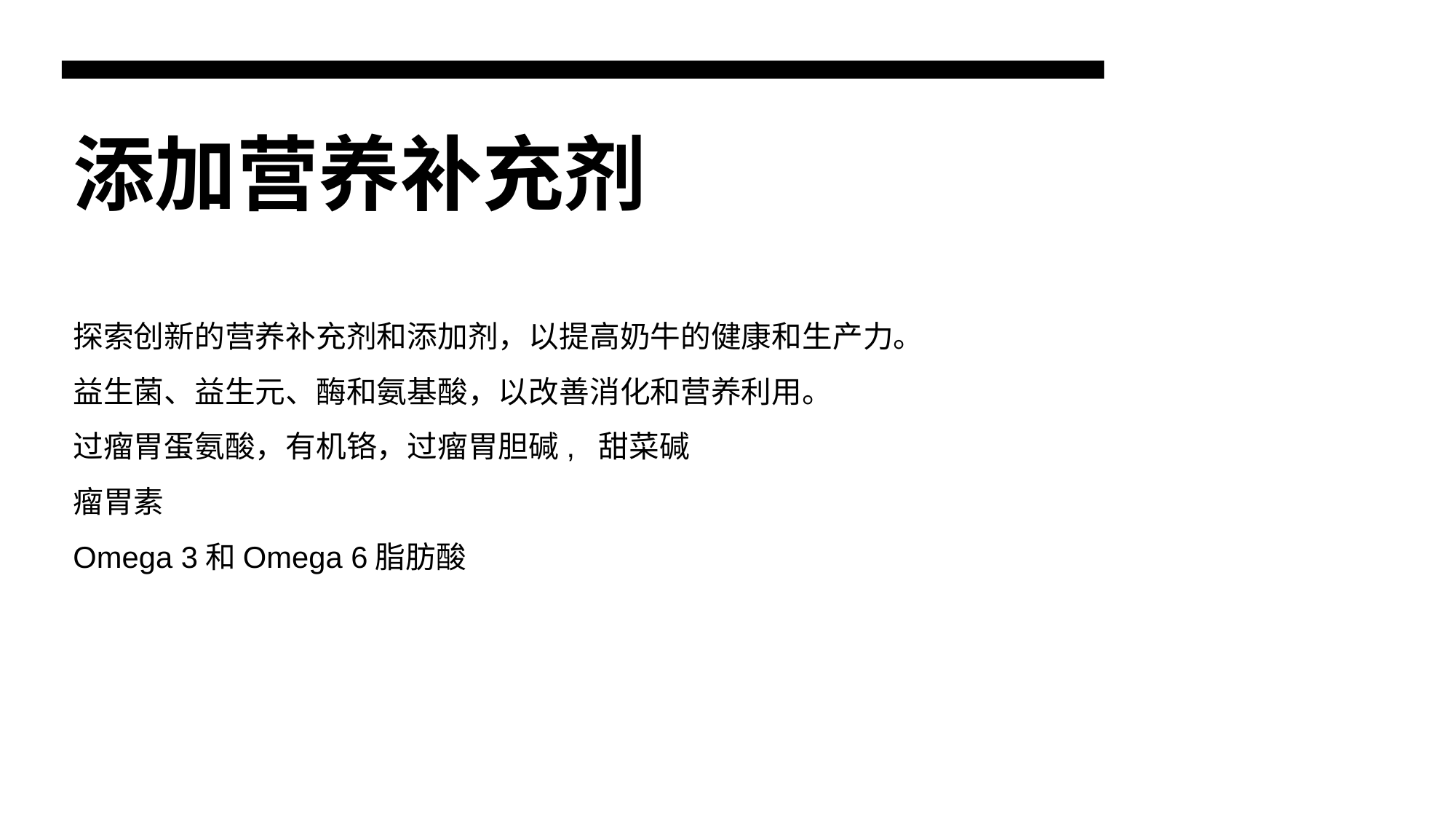

# 添加营养补充剂
探索创新的营养补充剂和添加剂，以提高奶牛的健康和生产力。
益生菌、益生元、酶和氨基酸，以改善消化和营养利用。
过瘤胃蛋氨酸，有机铬，过瘤胃胆碱,  甜菜碱
瘤胃素
Omega 3和Omega 6脂肪酸